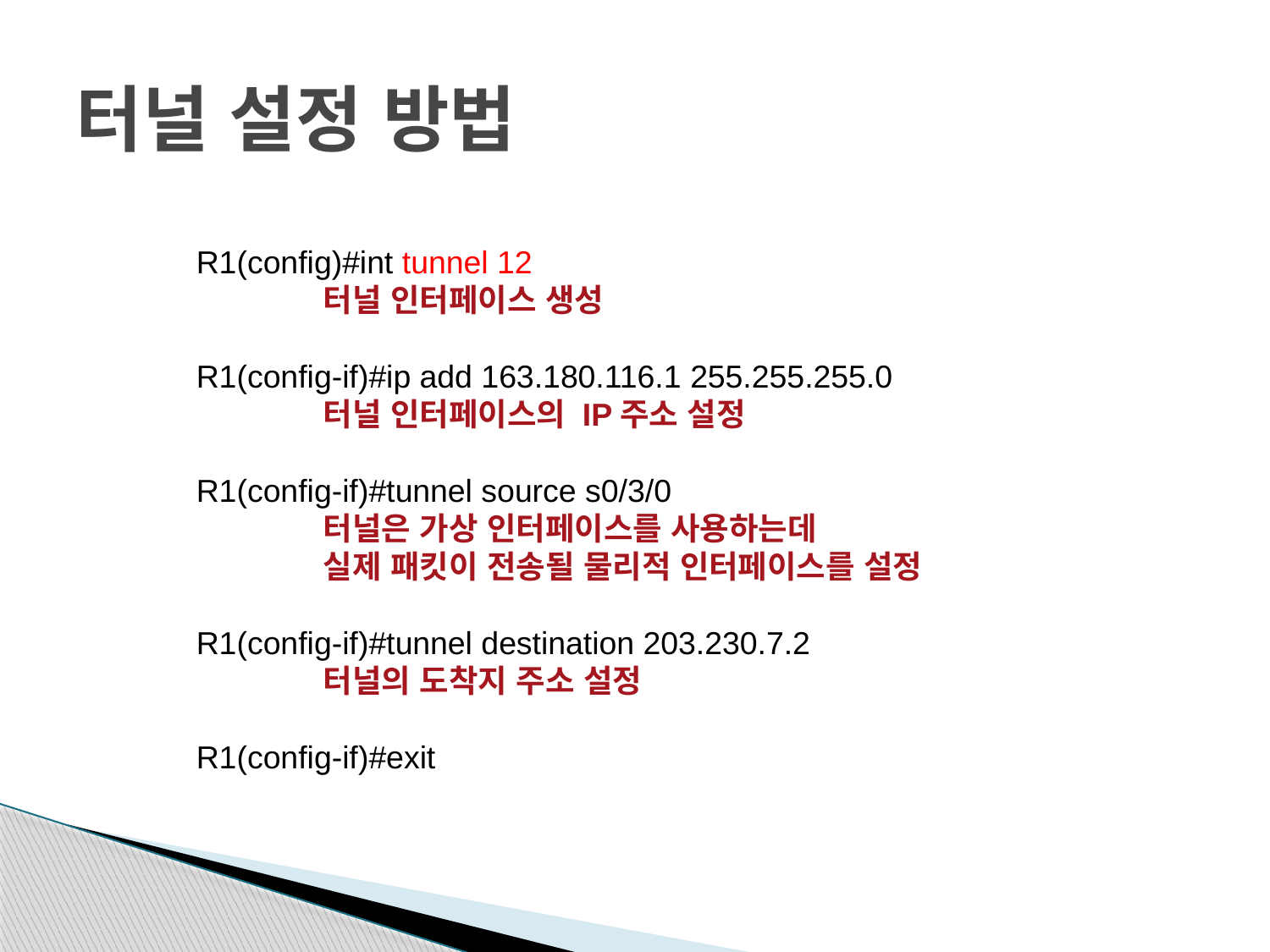

# 터널 설정 방법
R1(config)#int tunnel 12
	터널 인터페이스 생성

R1(config-if)#ip add 163.180.116.1 255.255.255.0
	터널 인터페이스의 IP주소 설정

R1(config-if)#tunnel source s0/3/0
	터널은 가상 인터페이스를 사용하는데
	실제 패킷이 전송될 물리적 인터페이스를 설정

R1(config-if)#tunnel destination 203.230.7.2
	터널의 도착지 주소 설정

R1(config-if)#exit